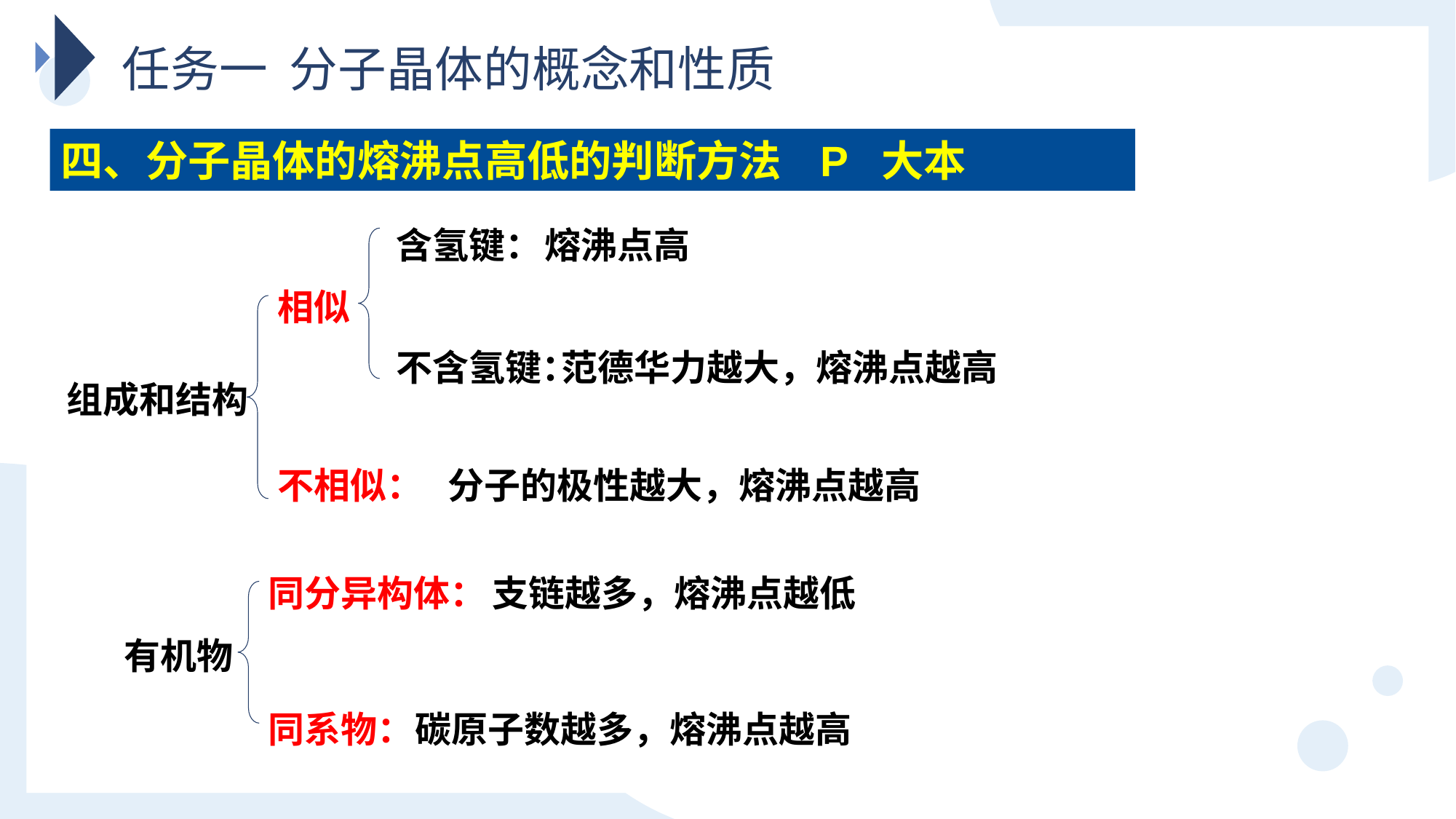

任务一  分子晶体的概念和性质

四、分子晶体的熔沸点高低的判断方法   P  大本
含氢键：
熔沸点高

不含氢键：
范德华力越大，熔沸点越高
相似

组成和结构
不相似：
分子的极性越大，熔沸点越高
支链越多，熔沸点越低
同分异构体：

有机物
同系物：
碳原子数越多，熔沸点越高